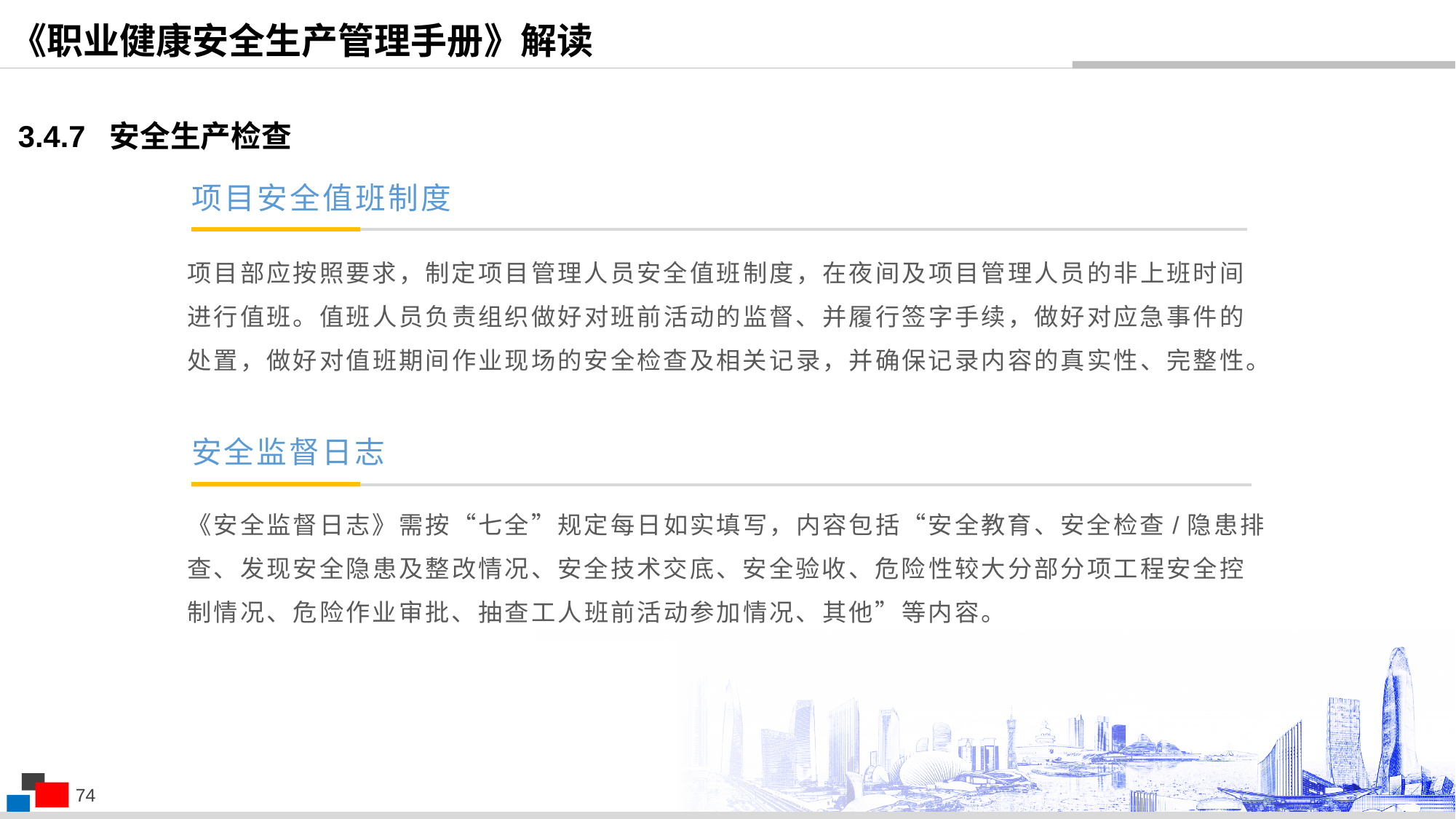

《职业健康安全生产管理手册》解读
3.4.7  安全生产检查
项目安全值班制度
项目部应按照要求，制定项目管理人员安全值班制度，在夜间及项目管理人员的非上班时间进行值班。值班人员负责组织做好对班前活动的监督、并履行签字手续，做好对应急事件的处置，做好对值班期间作业现场的安全检查及相关记录，并确保记录内容的真实性、完整性。
安全监督日志
《安全监督日志》需按“七全”规定每日如实填写，内容包括“安全教育、安全检查/隐患排查、发现安全隐患及整改情况、安全技术交底、安全验收、危险性较大分部分项工程安全控制情况、危险作业审批、抽查工人班前活动参加情况、其他”等内容。